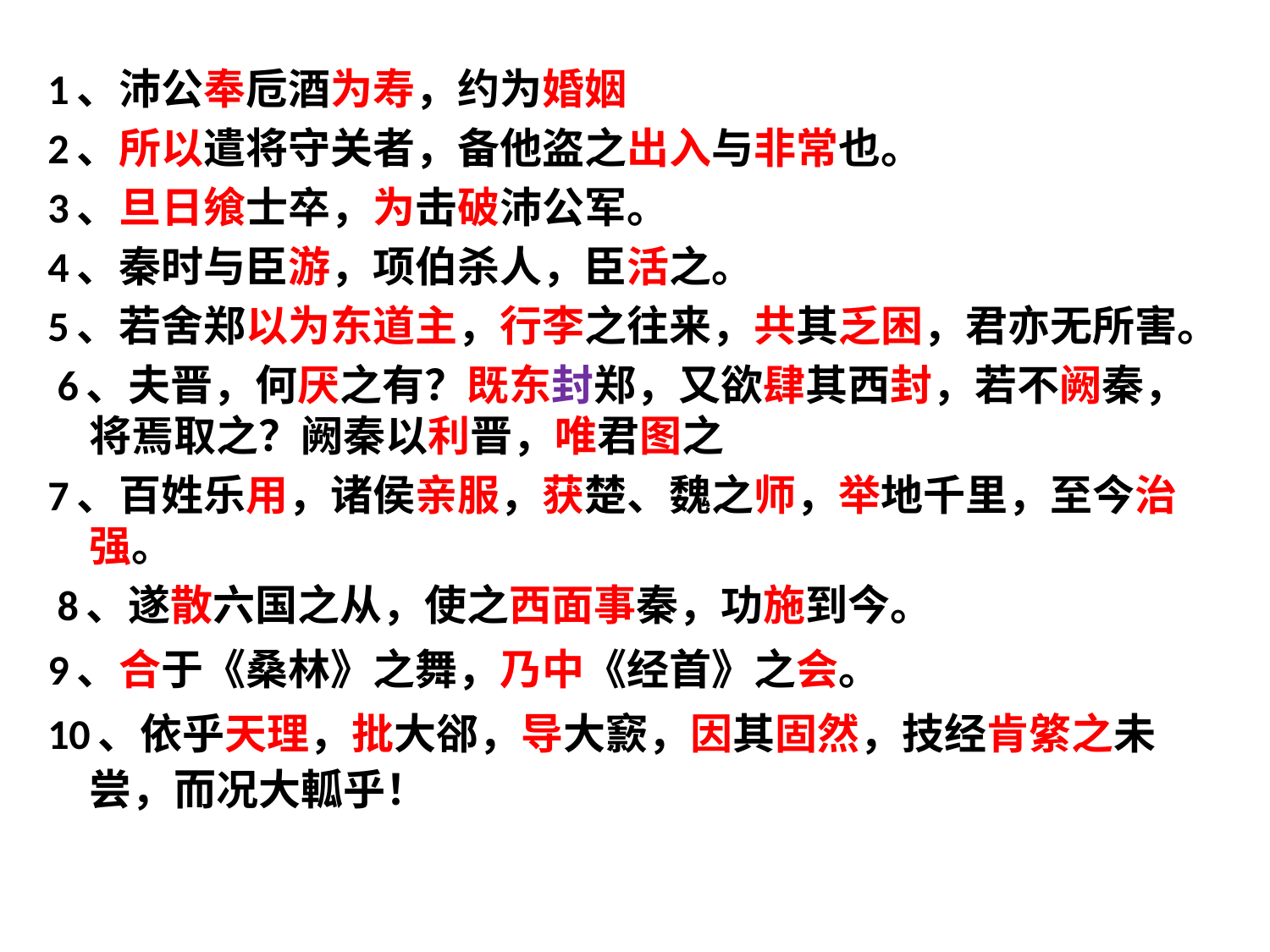

#
1、沛公奉卮酒为寿，约为婚姻
2、所以遣将守关者，备他盗之出入与非常也。
3、旦日飨士卒，为击破沛公军。
4、秦时与臣游，项伯杀人，臣活之。
5、若舍郑以为东道主，行李之往来，共其乏困，君亦无所害。
 6、夫晋，何厌之有？既东封郑，又欲肆其西封，若不阙秦，将焉取之？阙秦以利晋，唯君图之
7、百姓乐用，诸侯亲服，获楚、魏之师，举地千里，至今治强。
 8、遂散六国之从，使之西面事秦，功施到今。
9、合于《桑林》之舞，乃中《经首》之会。
10、依乎天理，批大郤，导大窾，因其固然，技经肯綮之未尝，而况大軱乎！